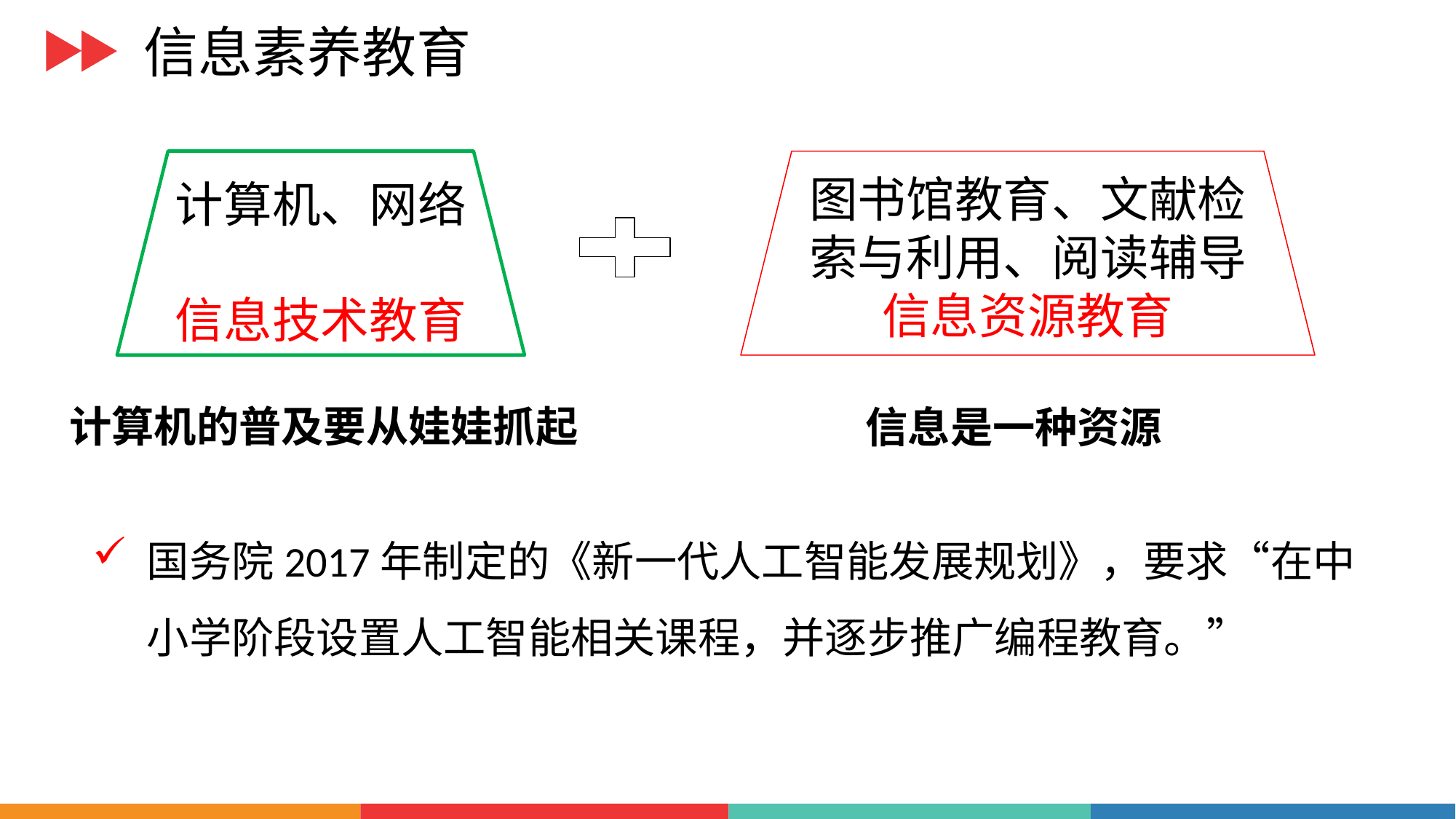

信息素养教育

计算机、网络

信息技术教育
图书馆教育、文献检索与利用、阅读辅导
信息资源教育

计算机的普及要从娃娃抓起
信息是一种资源
国务院2017年制定的《新一代人工智能发展规划》，要求“在中小学阶段设置人工智能相关课程，并逐步推广编程教育。”

24